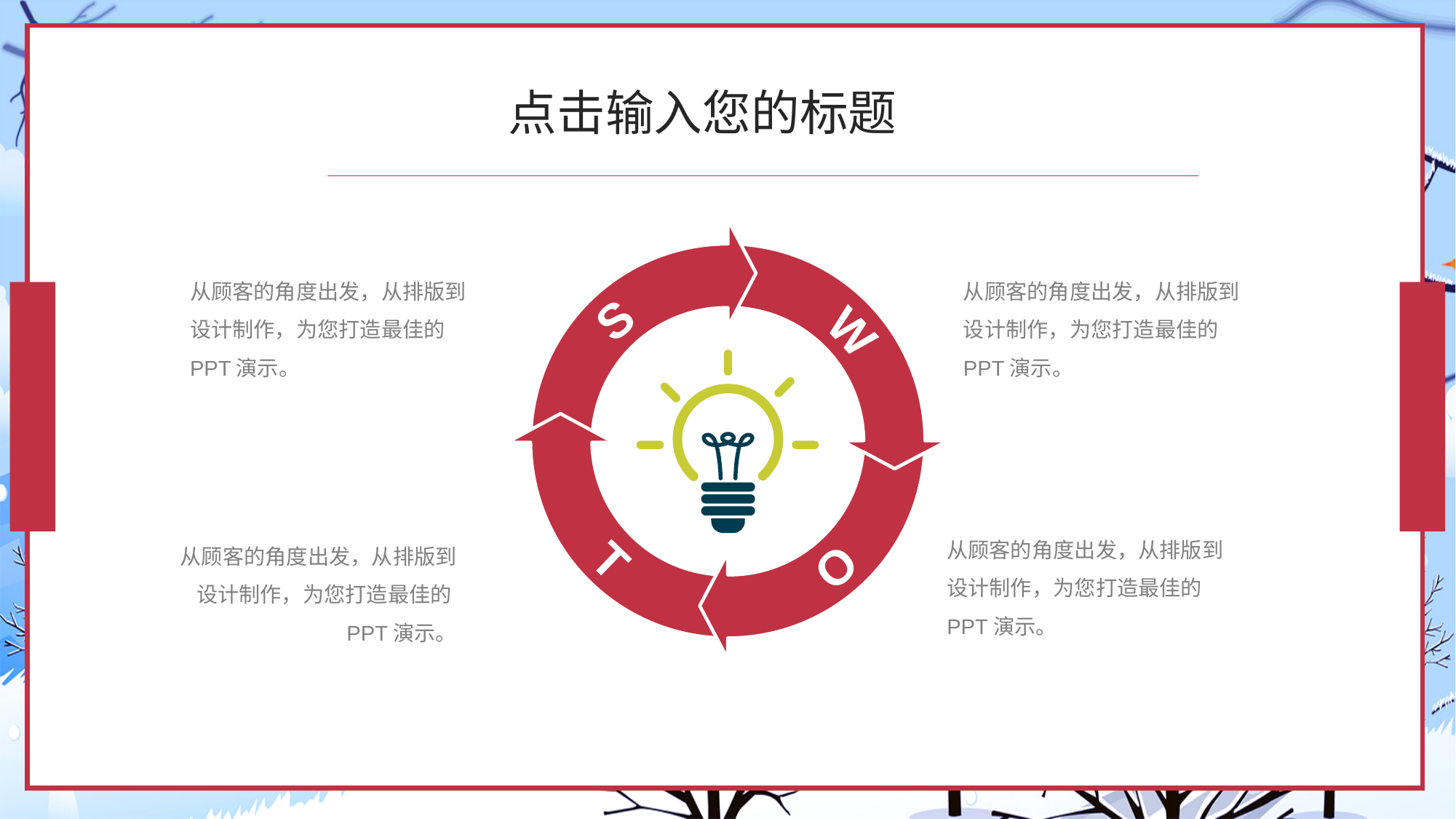

点击输入您的标题

从顾客的角度出发，从排版到设计制作，为您打造最佳的PPT演示。
从顾客的角度出发，从排版到设计制作，为您打造最佳的PPT演示。
S
W

从顾客的角度出发，从排版到设计制作，为您打造最佳的PPT演示。
T
从顾客的角度出发，从排版到设计制作，为您打造最佳的PPT演示。
O